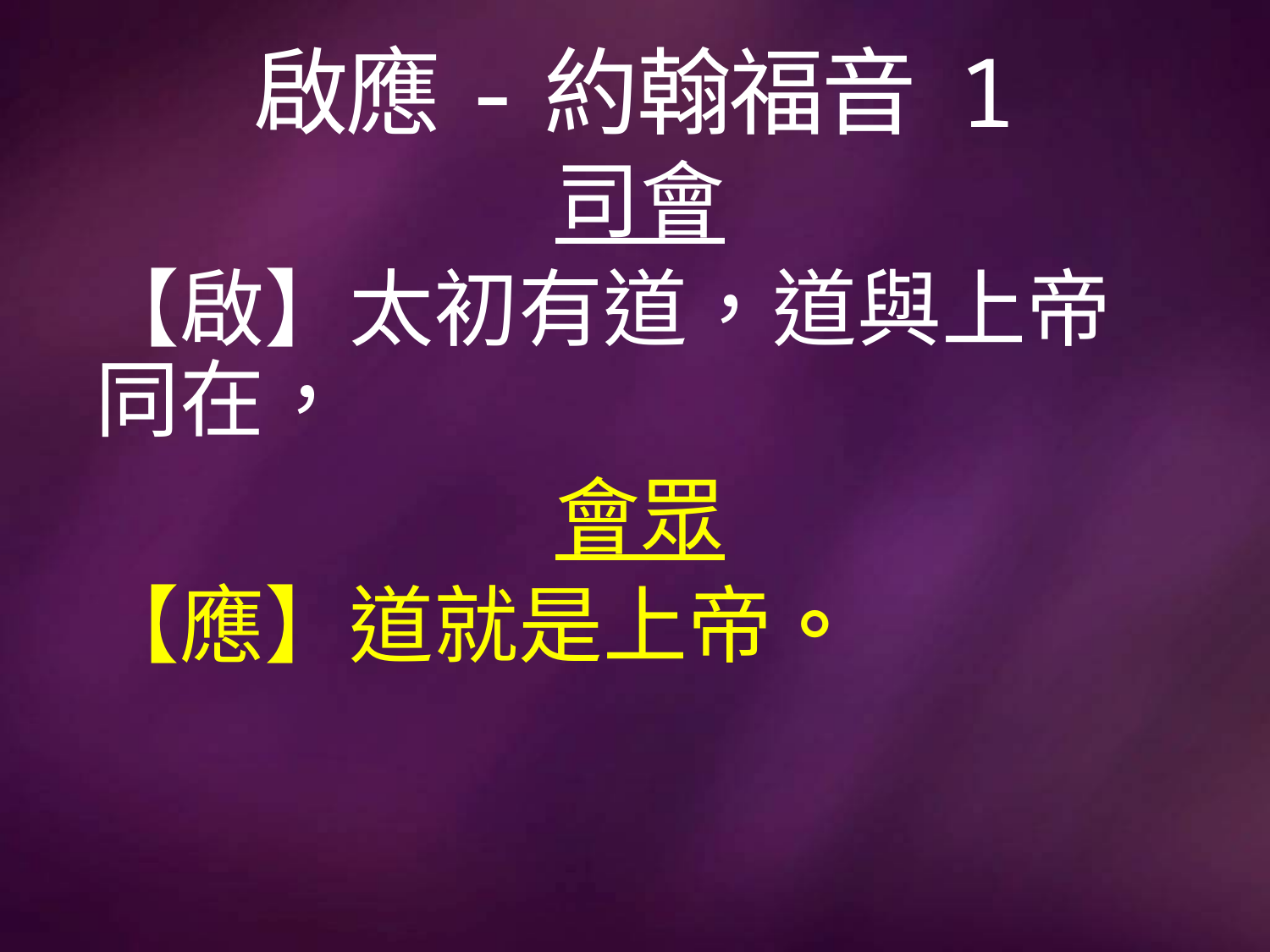

# 啟應-約翰福音 1
司會
【啟】太初有道，道與上帝同在，

會眾
【應】道就是上帝。